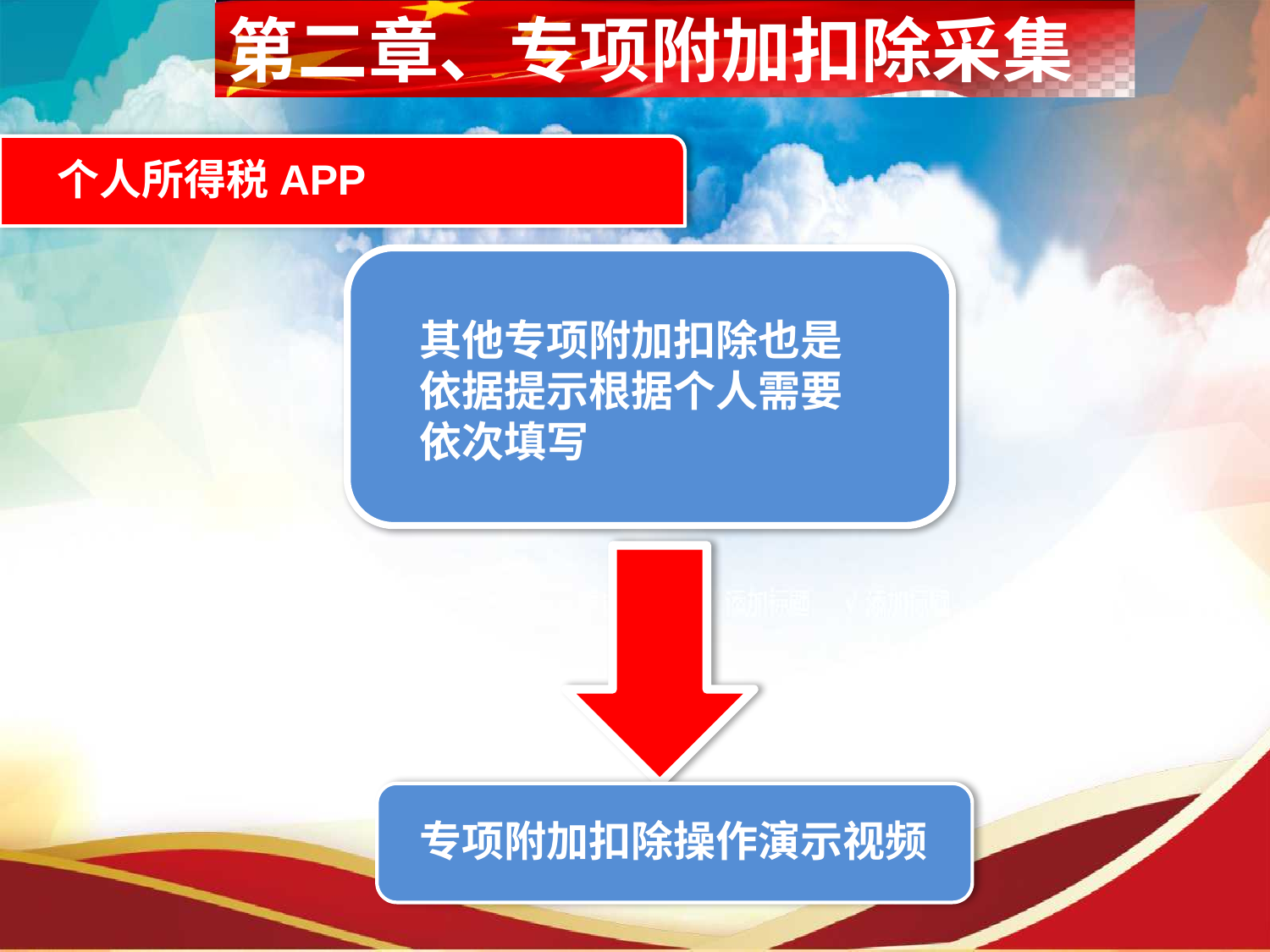

第二章、专项附加扣除采集

个人所得税APP

其他专项附加扣除也是依据提示根据个人需要依次填写

专项附加扣除操作演示视频